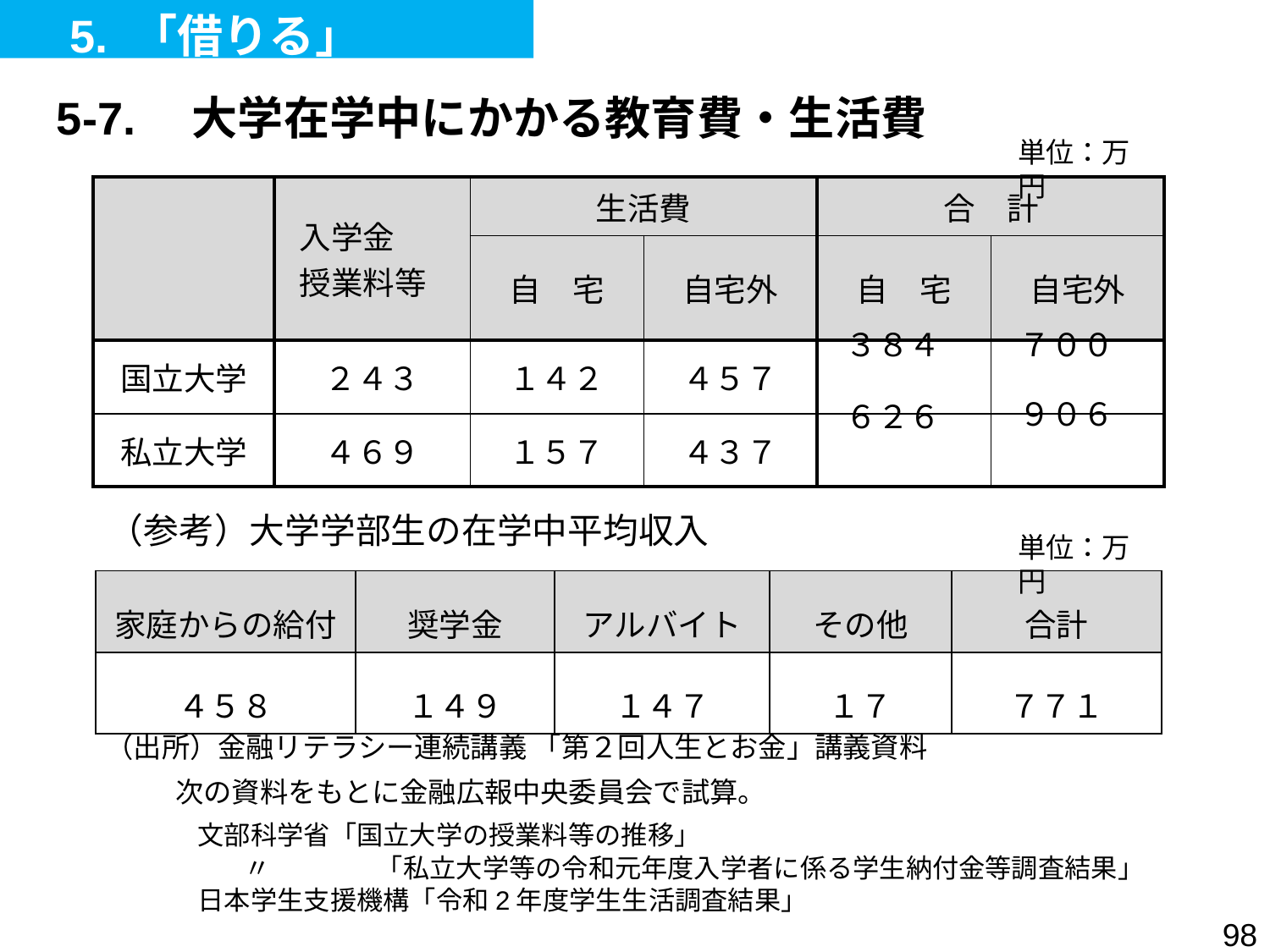

5. 「借りる」
| 5-7.　大学在学中にかかる教育費・生活費 |  |
| --- | --- |
単位：万円
|  | 入学金 授業料等 | 生活費 |  | 合　計 |  |
| --- | --- | --- | --- | --- | --- |
|  |  | 自　宅 | 自宅外 | 自　宅 | 自宅外 |
| 国立大学 | ２４３ | １４２ | ４５７ |  |  |
| 私立大学 | ４６９ | １５７ | ４３７ |  |  |
３８４
７００
９０６
６２６
（参考）大学学部生の在学中平均収入
単位：万円
| 家庭からの給付 | 奨学金 | アルバイト | その他 | 合計 |
| --- | --- | --- | --- | --- |
| ４５８ | １４９ | １４７ | １７ | ７７１ |
（出所）金融リテラシー連続講義 「第２回人生とお金」講義資料
          次の資料をもとに金融広報中央委員会で試算。
  文部科学省「国立大学の授業料等の推移」
　  　〃　　　　「私立大学等の令和元年度入学者に係る学生納付金等調査結果」
  日本学生支援機構「令和2年度学生生活調査結果」

98